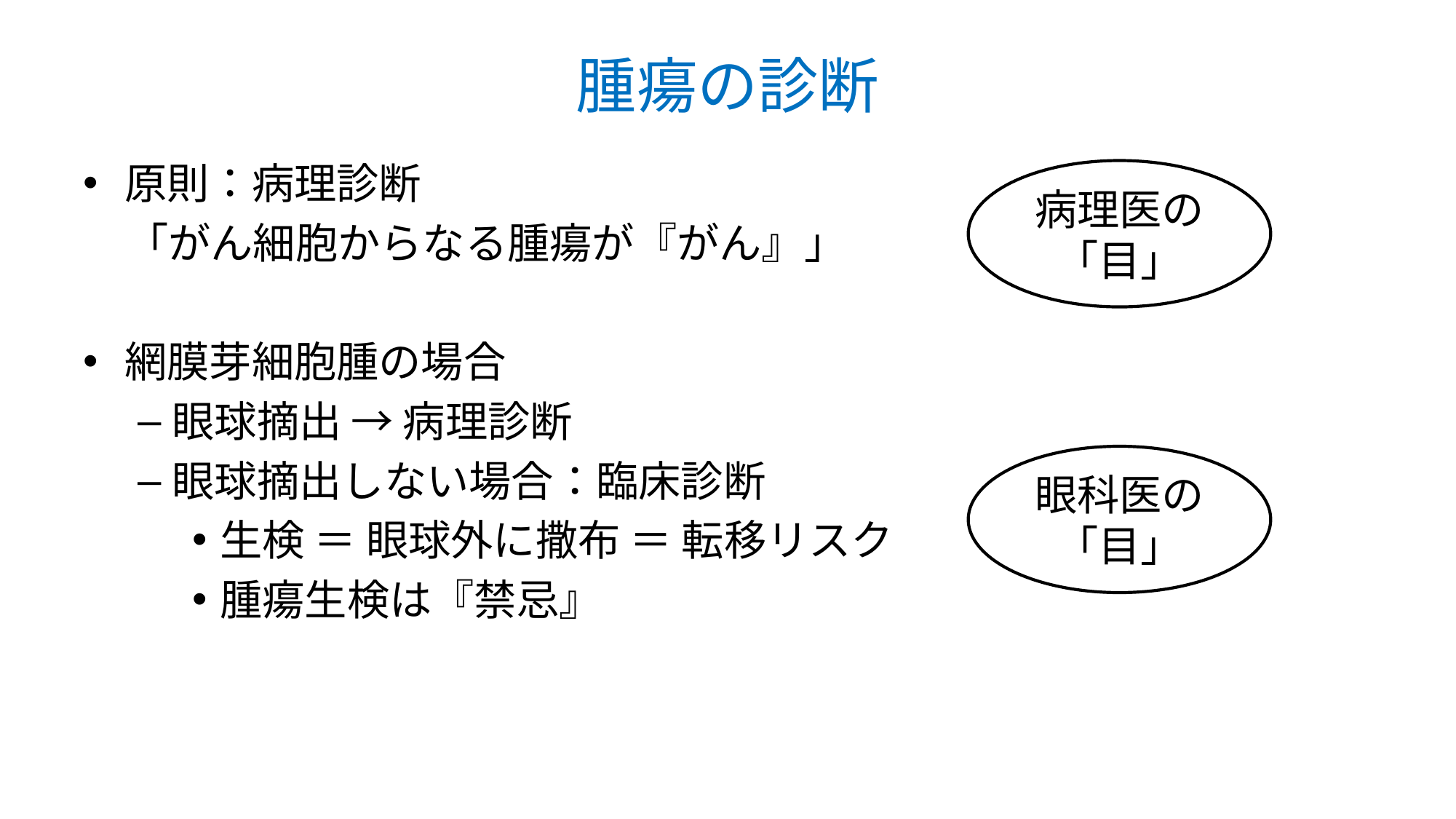

# 腫瘍の診断
原則：病理診断
　「がん細胞からなる腫瘍が『がん』」

網膜芽細胞腫の場合
眼球摘出 → 病理診断
眼球摘出しない場合：臨床診断
生検 ＝ 眼球外に撒布 ＝ 転移リスク
腫瘍生検は『禁忌』
病理医の
「目」
眼科医の
「目」